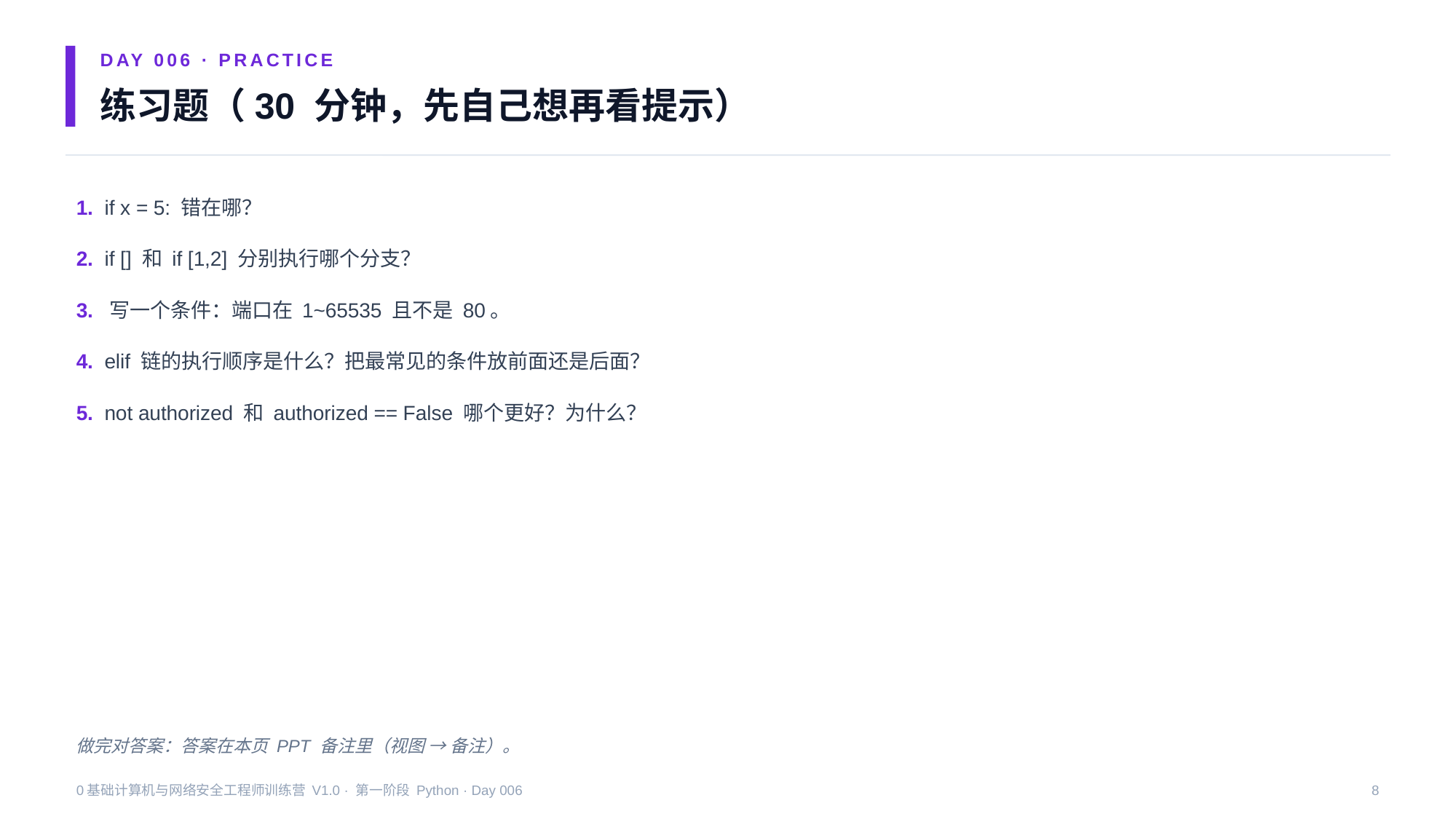

DAY 006 · PRACTICE

练习题（30 分钟，先自己想再看提示）

1.  if x = 5: 错在哪？

2.  if [] 和 if [1,2] 分别执行哪个分支？

3.  写一个条件：端口在 1~65535 且不是 80。

4.  elif 链的执行顺序是什么？把最常见的条件放前面还是后面？

5.  not authorized 和 authorized == False 哪个更好？为什么？

做完对答案：答案在本页 PPT 备注里（视图 → 备注）。
0基础计算机与网络安全工程师训练营 V1.0 · 第一阶段 Python · Day 006
8